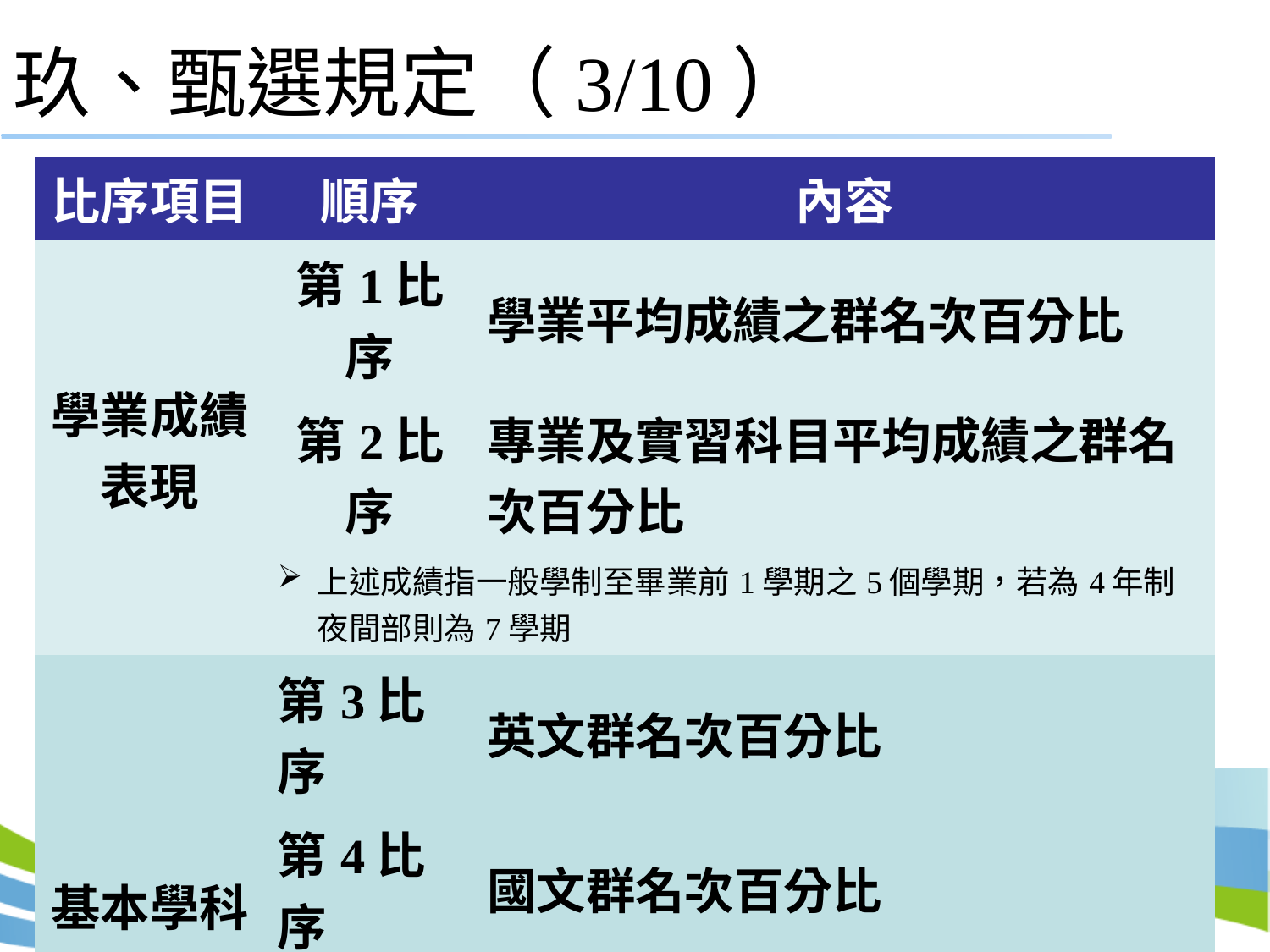

# 玖、甄選規定（3/10）
| 比序項目 | 順序 | 內容 |
| --- | --- | --- |
| 學業成績表現 | 第1比序 | 學業平均成績之群名次百分比 |
|  | 第2比序 | 專業及實習科目平均成績之群名次百分比 |
|  | 上述成績指一般學制至畢業前1學期之5個學期，若為4年制夜間部則為7學期 |  |
| 基本學科表現 | 第3比序 | 英文群名次百分比 |
|  | 第4比序 | 國文群名次百分比 |
|  | 第5比序 | 數學群名次百分比 |
|  | 「英文」、「國文」、「數學」等基本學科應包含哪些科目由各高職學校自定。 |  |
18